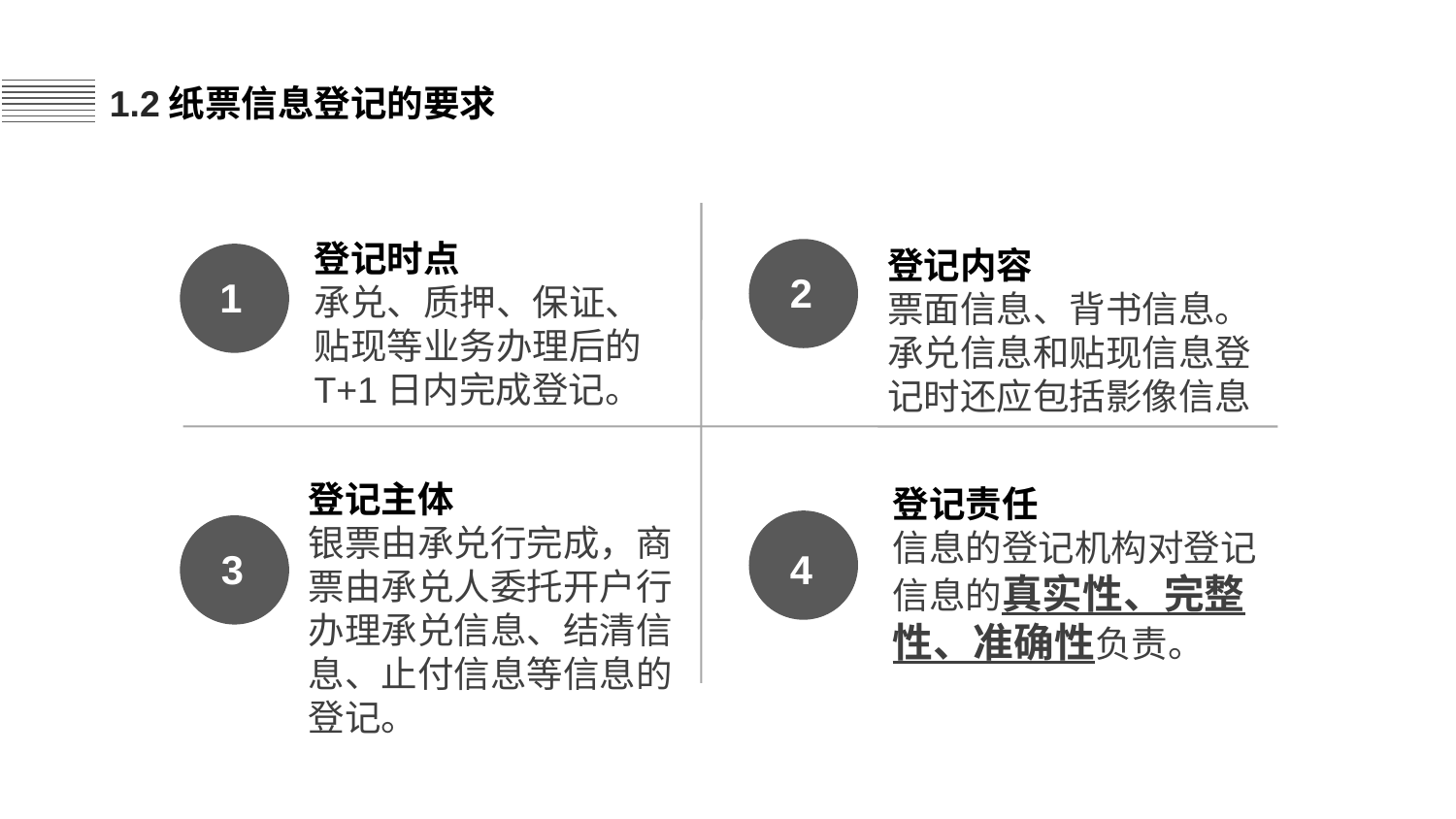

1.2纸票信息登记的要求

登记内容
票面信息、背书信息。承兑信息和贴现信息登记时还应包括影像信息
登记时点
承兑、质押、保证、贴现等业务办理后的T+1日内完成登记。

2
1

登记主体
银票由承兑行完成，商票由承兑人委托开户行办理承兑信息、结清信息、止付信息等信息的登记。
登记责任
信息的登记机构对登记信息的真实性、完整性、准确性负责。

3
4